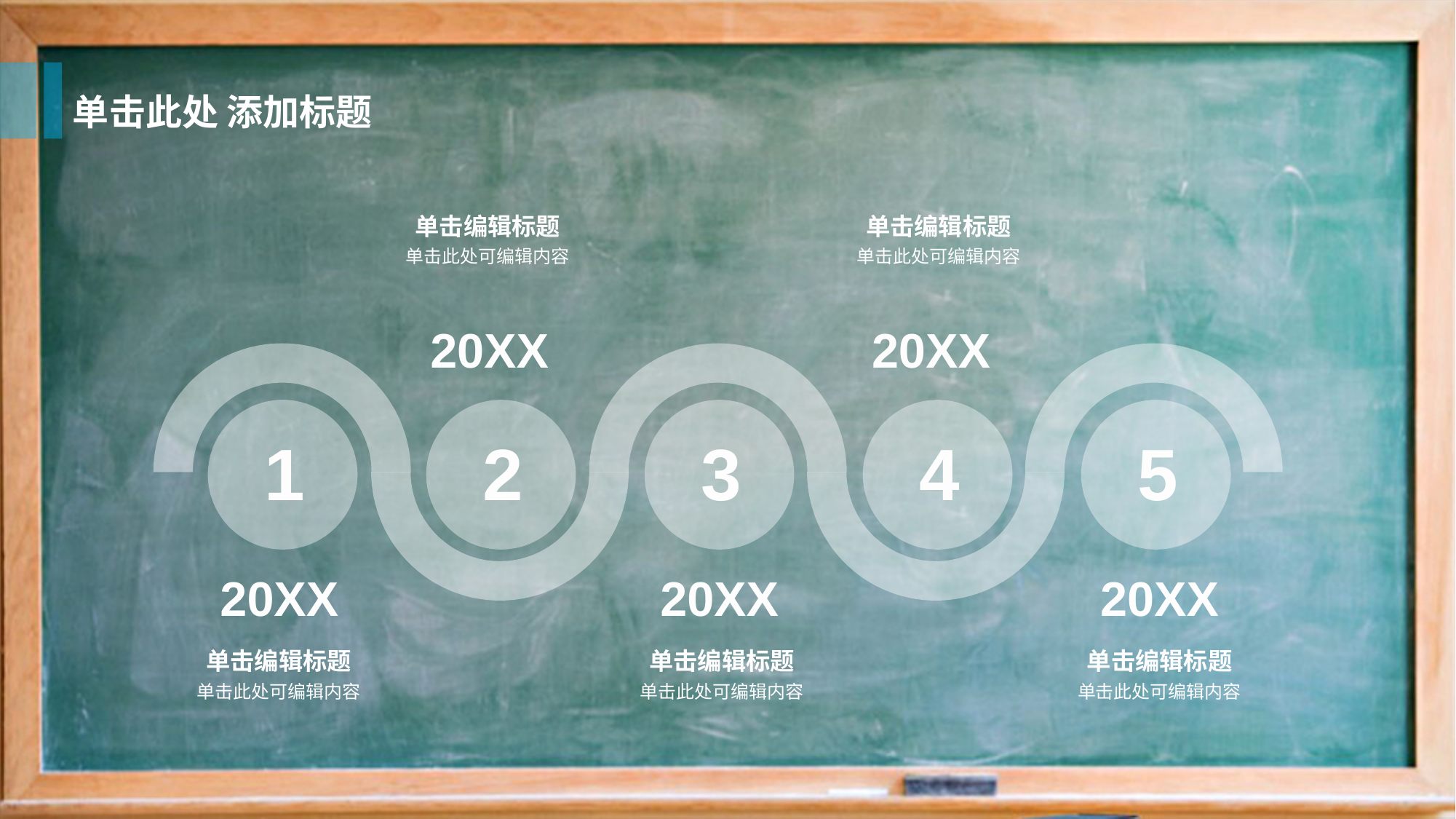

单击此处 添加标题
单击编辑标题
单击编辑标题
单击此处可编辑内容
单击此处可编辑内容
20XX
20XX

1
2
3
4
5
20XX
20XX
20XX
单击编辑标题
单击编辑标题
单击编辑标题
单击此处可编辑内容
单击此处可编辑内容
单击此处可编辑内容